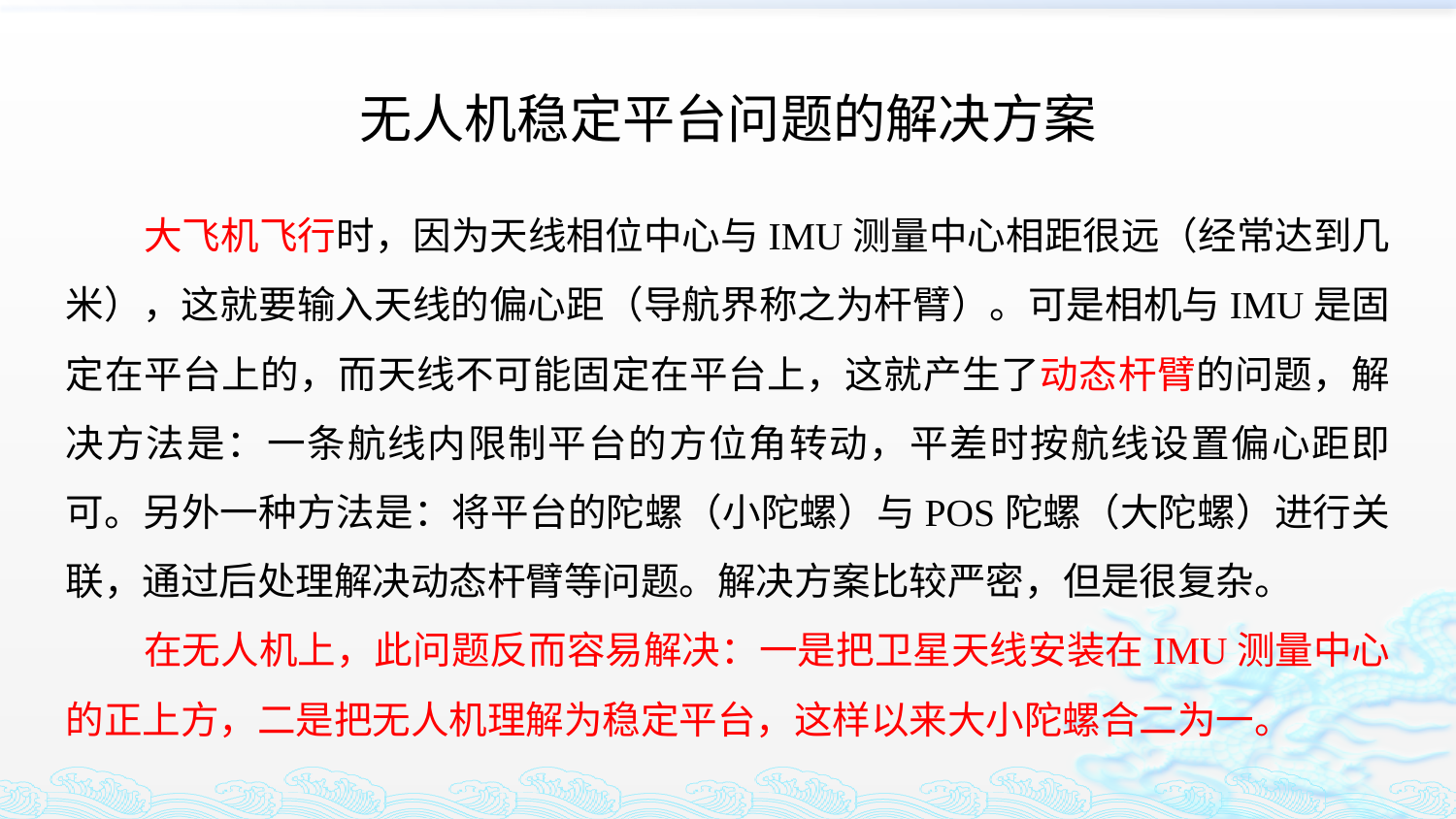

无人机稳定平台问题的解决方案
        大飞机飞行时，因为天线相位中心与IMU测量中心相距很远（经常达到几米），这就要输入天线的偏心距（导航界称之为杆臂）。可是相机与IMU是固定在平台上的，而天线不可能固定在平台上，这就产生了动态杆臂的问题，解决方法是：一条航线内限制平台的方位角转动，平差时按航线设置偏心距即可。另外一种方法是：将平台的陀螺（小陀螺）与POS陀螺（大陀螺）进行关联，通过后处理解决动态杆臂等问题。解决方案比较严密，但是很复杂。
        在无人机上，此问题反而容易解决：一是把卫星天线安装在IMU测量中心的正上方，二是把无人机理解为稳定平台，这样以来大小陀螺合二为一。